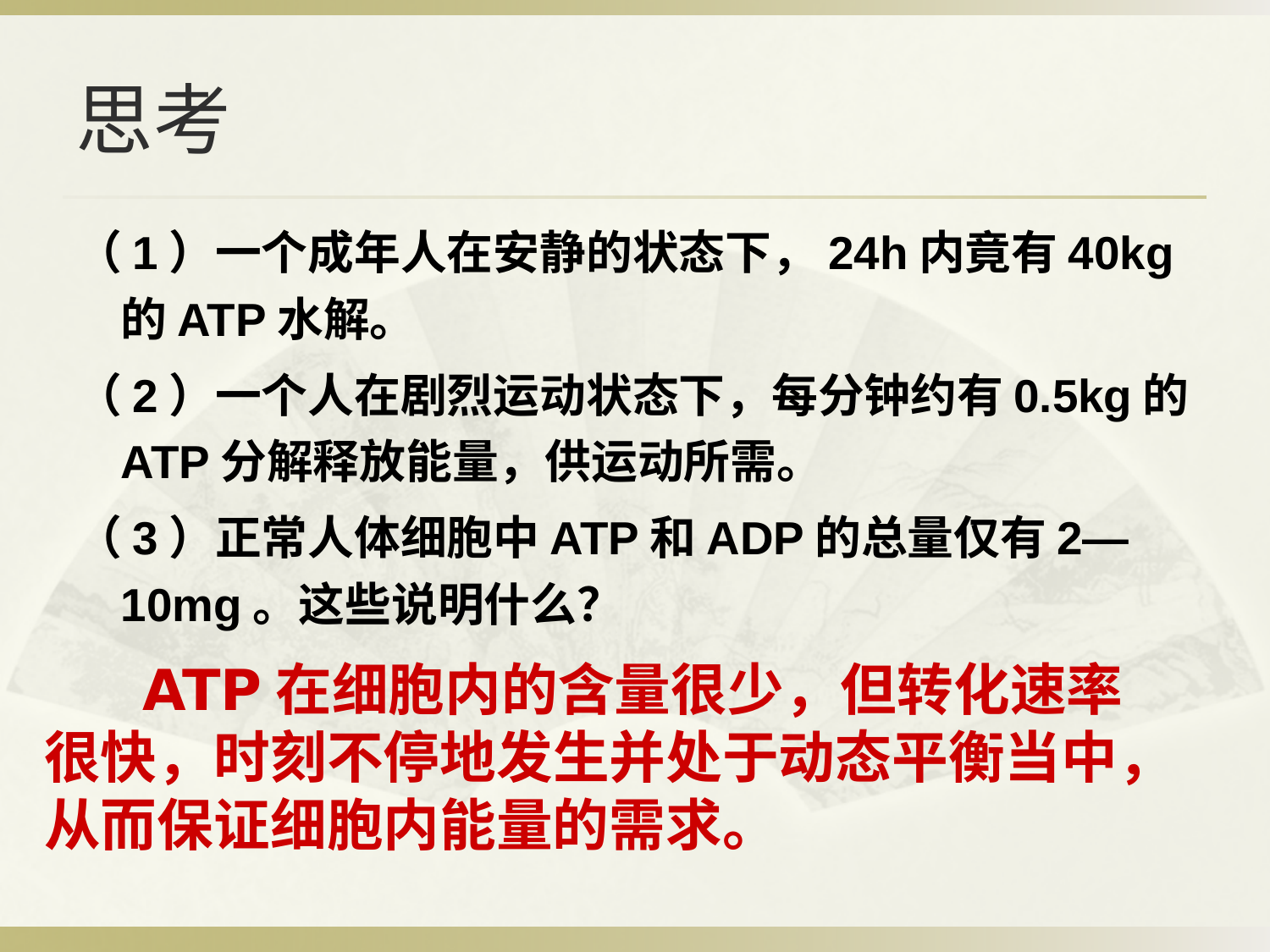

# 思考
（1）一个成年人在安静的状态下，24h内竟有40kg的ATP水解。
（2）一个人在剧烈运动状态下，每分钟约有0.5kg的ATP分解释放能量，供运动所需。
（3）正常人体细胞中ATP和ADP的总量仅有2—10mg。这些说明什么？
     ATP在细胞内的含量很少，但转化速率很快，时刻不停地发生并处于动态平衡当中，从而保证细胞内能量的需求。